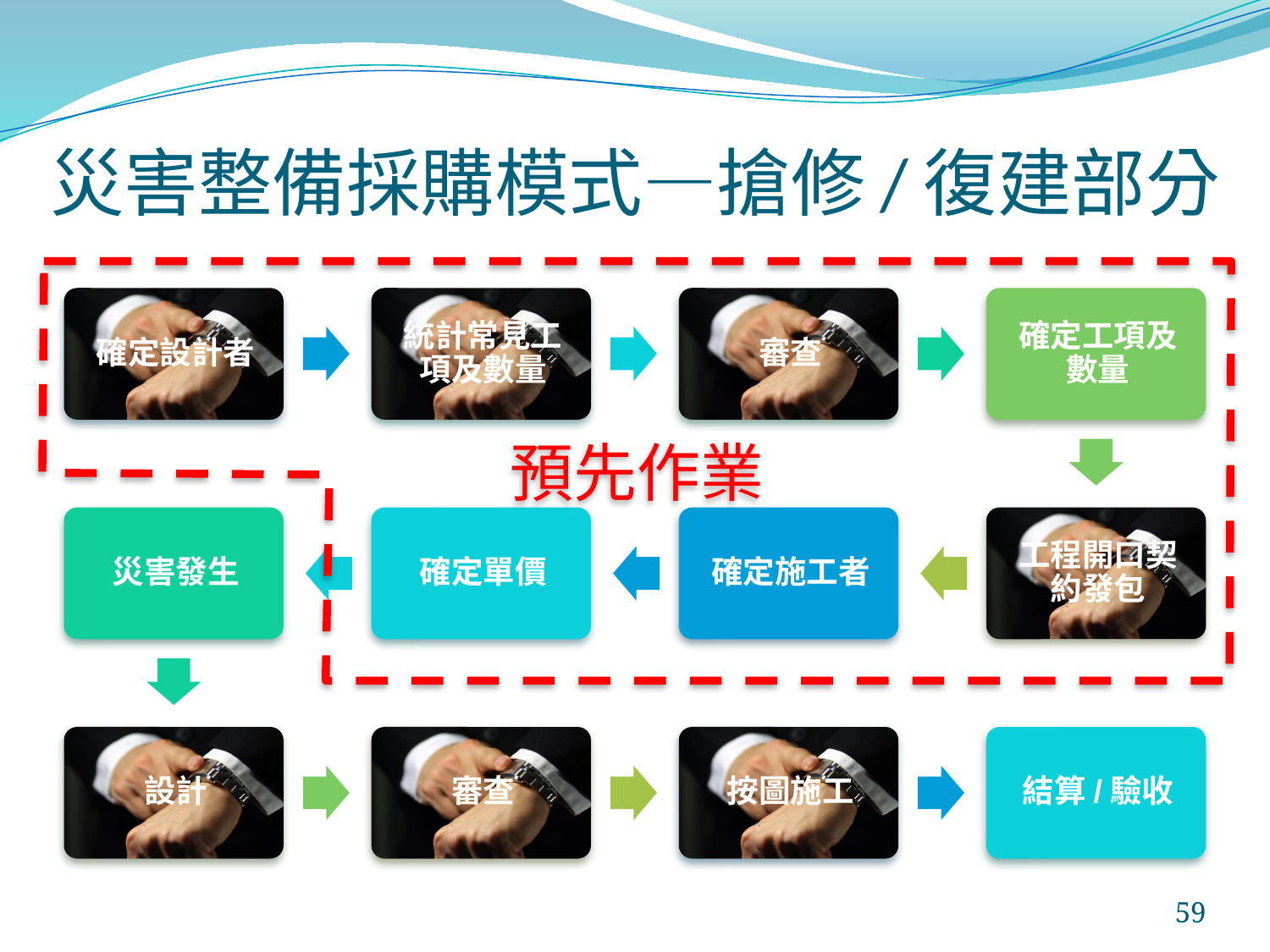

# 災害整備採購模式—搶修/復建部分
預先作業
確定設計者

統計常見工項及數量

審查

確定工項及數量

工程開口契約發包

確定施工者

確定單價

災害發生

設計

審查

按圖施工

結算/驗收
59